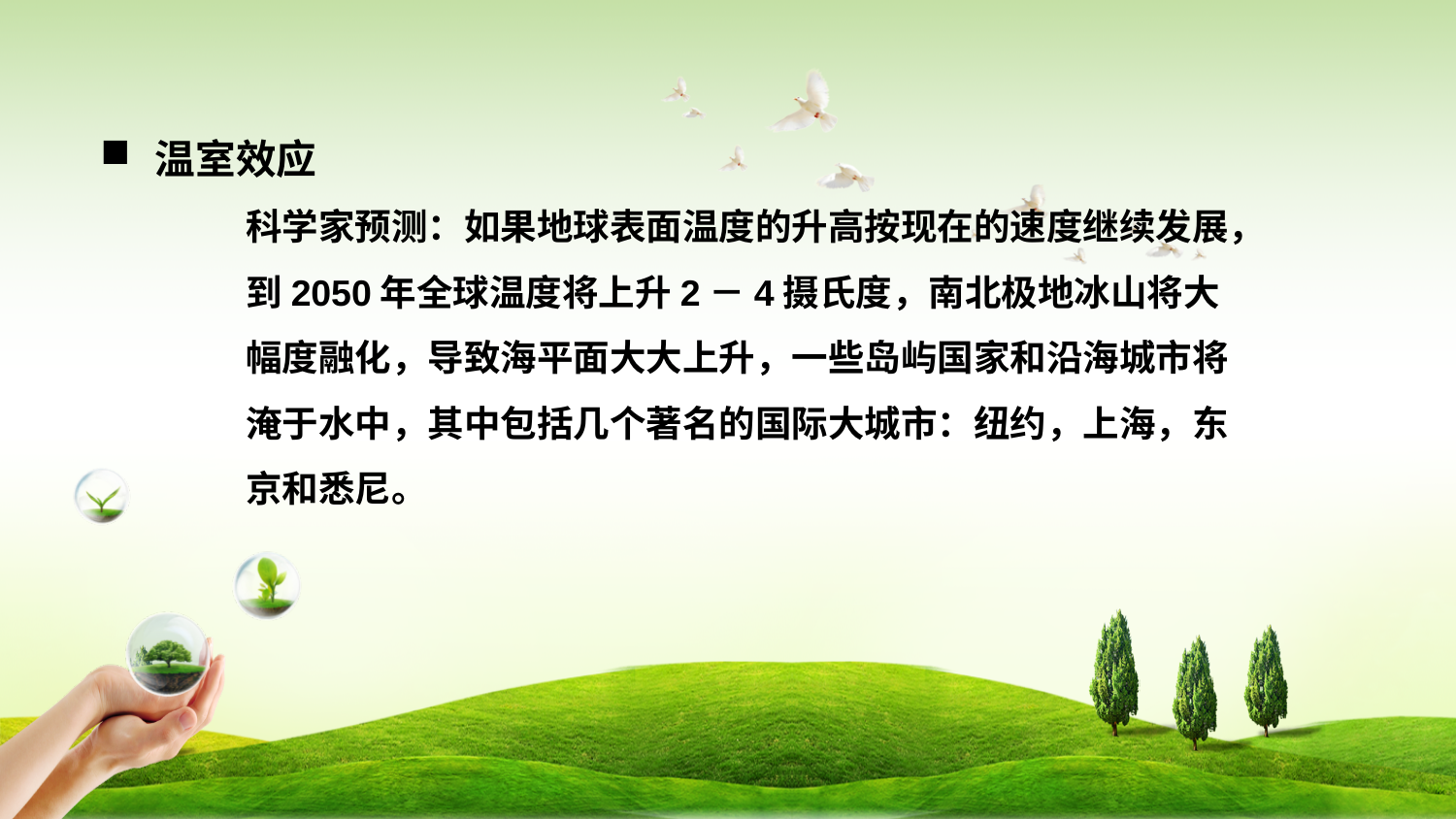

温室效应
科学家预测：如果地球表面温度的升高按现在的速度继续发展，到2050年全球温度将上升2－4摄氏度，南北极地冰山将大幅度融化，导致海平面大大上升，一些岛屿国家和沿海城市将淹于水中，其中包括几个著名的国际大城市：纽约，上海，东京和悉尼。